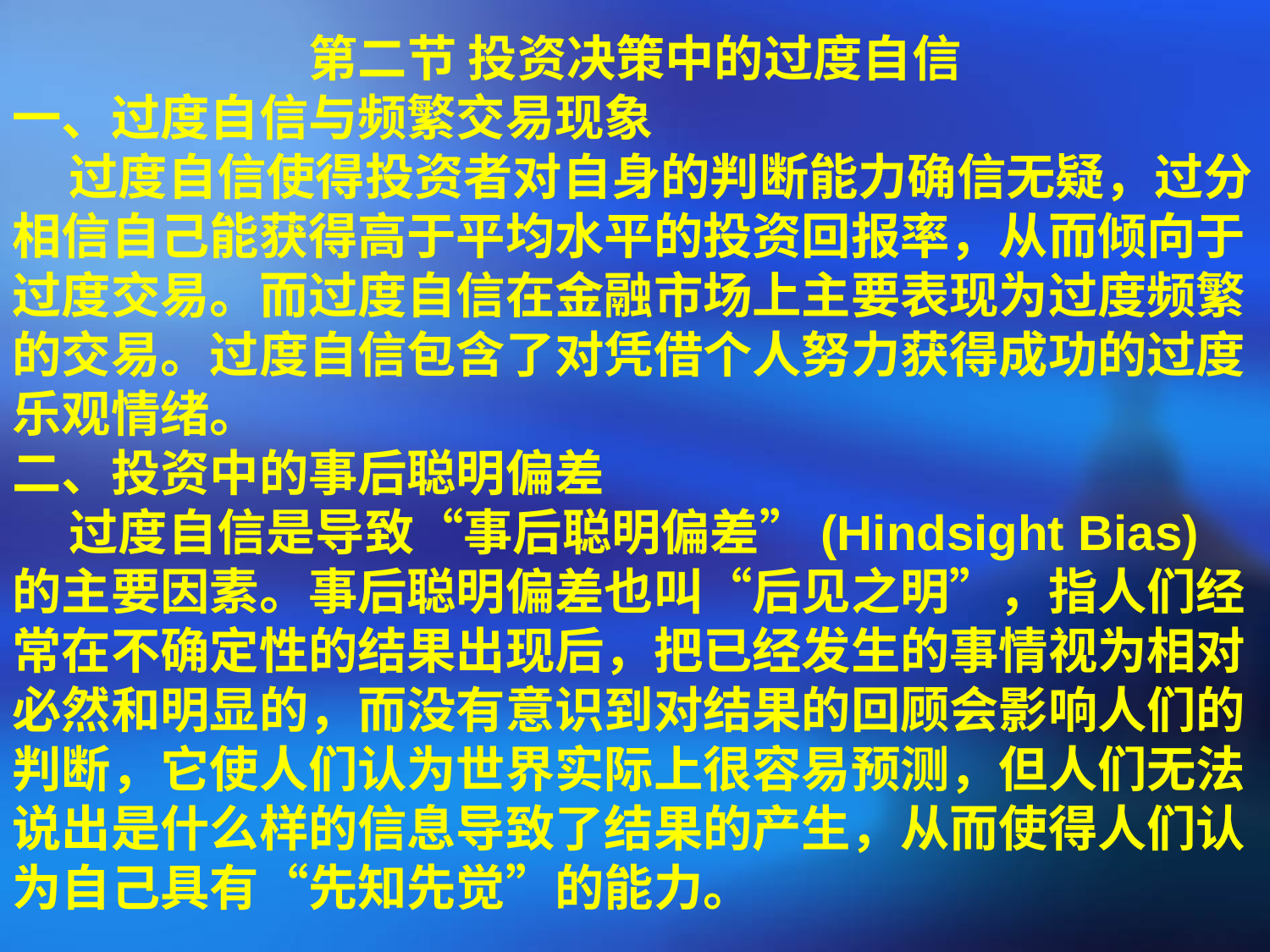

第二节 投资决策中的过度自信
一、过度自信与频繁交易现象
    过度自信使得投资者对自身的判断能力确信无疑，过分相信自己能获得高于平均水平的投资回报率，从而倾向于过度交易。而过度自信在金融市场上主要表现为过度频繁的交易。过度自信包含了对凭借个人努力获得成功的过度乐观情绪。
二、投资中的事后聪明偏差
    过度自信是导致“事后聪明偏差”(Hindsight Bias)的主要因素。事后聪明偏差也叫“后见之明”，指人们经常在不确定性的结果出现后，把已经发生的事情视为相对必然和明显的，而没有意识到对结果的回顾会影响人们的判断，它使人们认为世界实际上很容易预测，但人们无法说出是什么样的信息导致了结果的产生，从而使得人们认为自己具有“先知先觉”的能力。